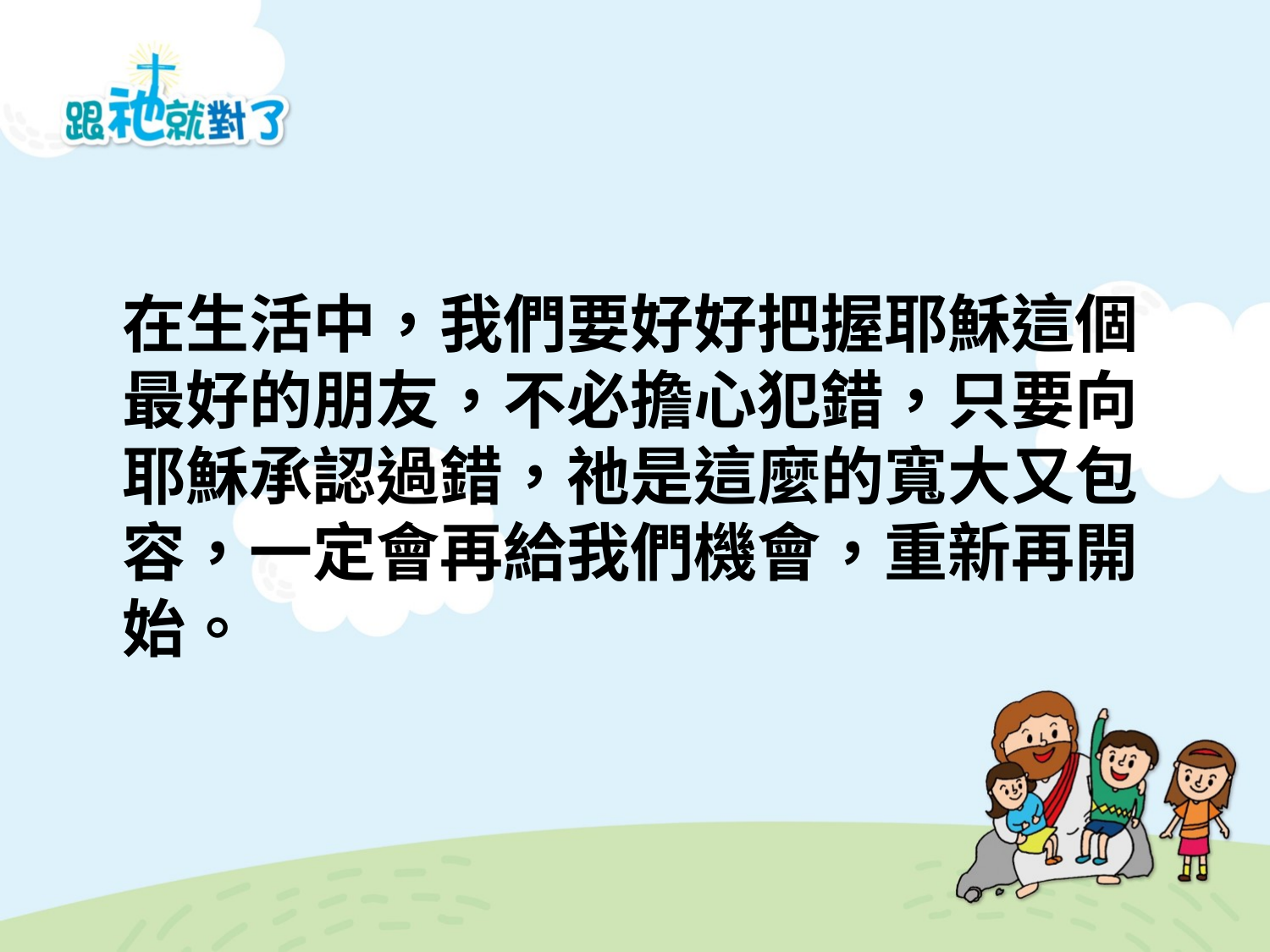

在生活中，我們要好好把握耶穌這個最好的朋友，不必擔心犯錯，只要向耶穌承認過錯，祂是這麼的寬大又包容，一定會再給我們機會，重新再開始。